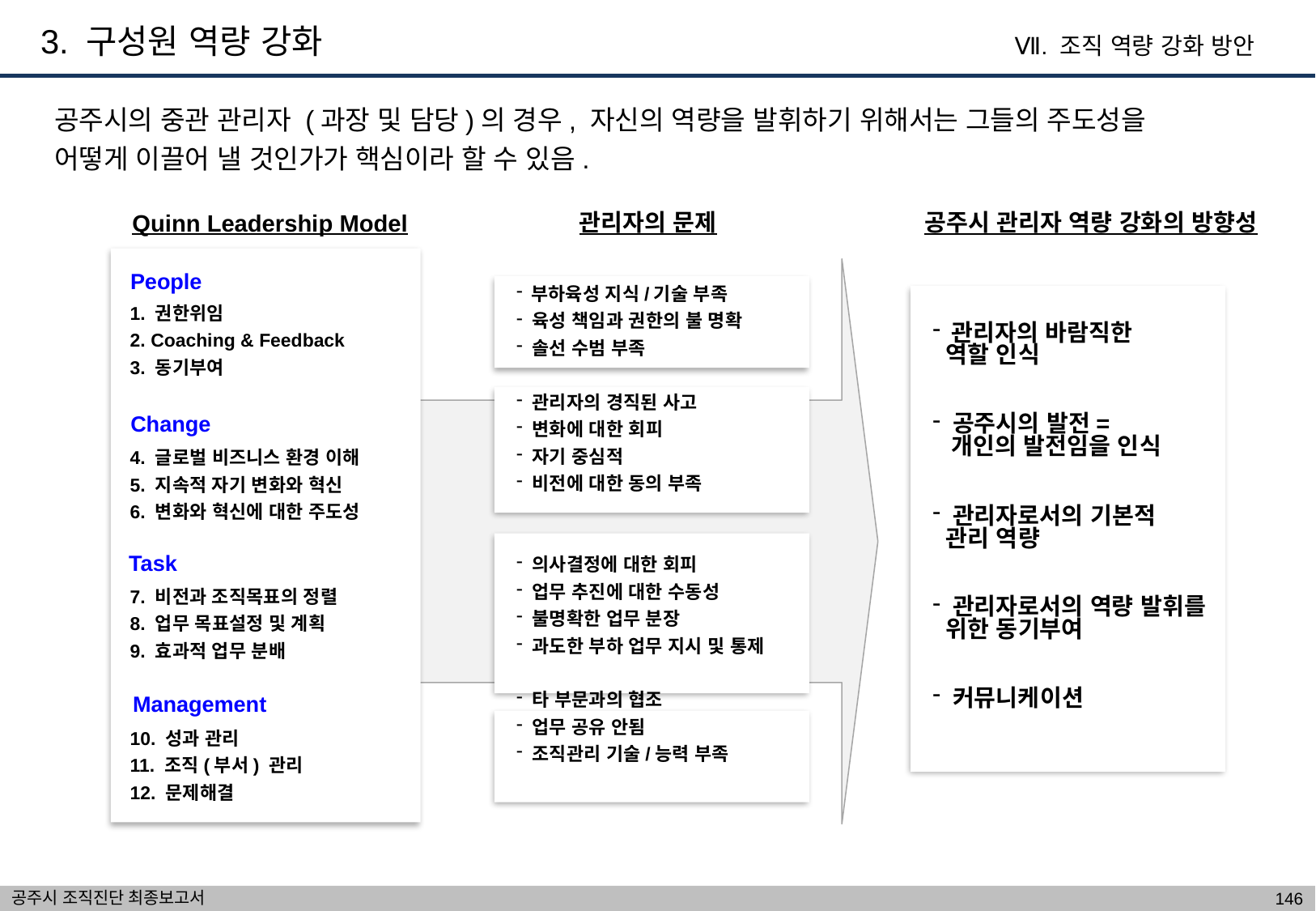

3. 구성원 역량 강화
Ⅶ. 조직 역량 강화 방안
공주시의 중관 관리자 (과장 및 담당)의 경우, 자신의 역량을 발휘하기 위해서는 그들의 주도성을
어떻게 이끌어 낼 것인가가 핵심이라 할 수 있음.
관리자의 문제
공주시 관리자 역량 강화의 방향성
Quinn Leadership Model

People

 부하육성 지식/기술 부족
 육성 책임과 권한의 불 명확
 솔선 수범 부족

 관리자의 경직된 사고
 변화에 대한 회피
 자기 중심적
 비전에 대한 동의 부족

 의사결정에 대한 회피
 업무 추진에 대한 수동성
 불명확한 업무 분장
 과도한 부하 업무 지시 및 통제

 타 부문과의 협조
 업무 공유 안됨
 조직관리 기술/능력 부족

1. 권한위임
2. Coaching & Feedback
3. 동기부여
 관리자의 바람직한
  역할 인식

 공주시의 발전=
  개인의 발전임을 인식

 관리자로서의 기본적
  관리 역량

 관리자로서의 역량 발휘를
  위한 동기부여

 커뮤니케이션

Change
4. 글로벌 비즈니스 환경 이해
5. 지속적 자기 변화와 혁신
6. 변화와 혁신에 대한 주도성

Task
7. 비전과 조직목표의 정렬
8. 업무 목표설정 및 계획
9. 효과적 업무 분배
Management

10. 성과 관리
11. 조직(부서) 관리
12. 문제해결